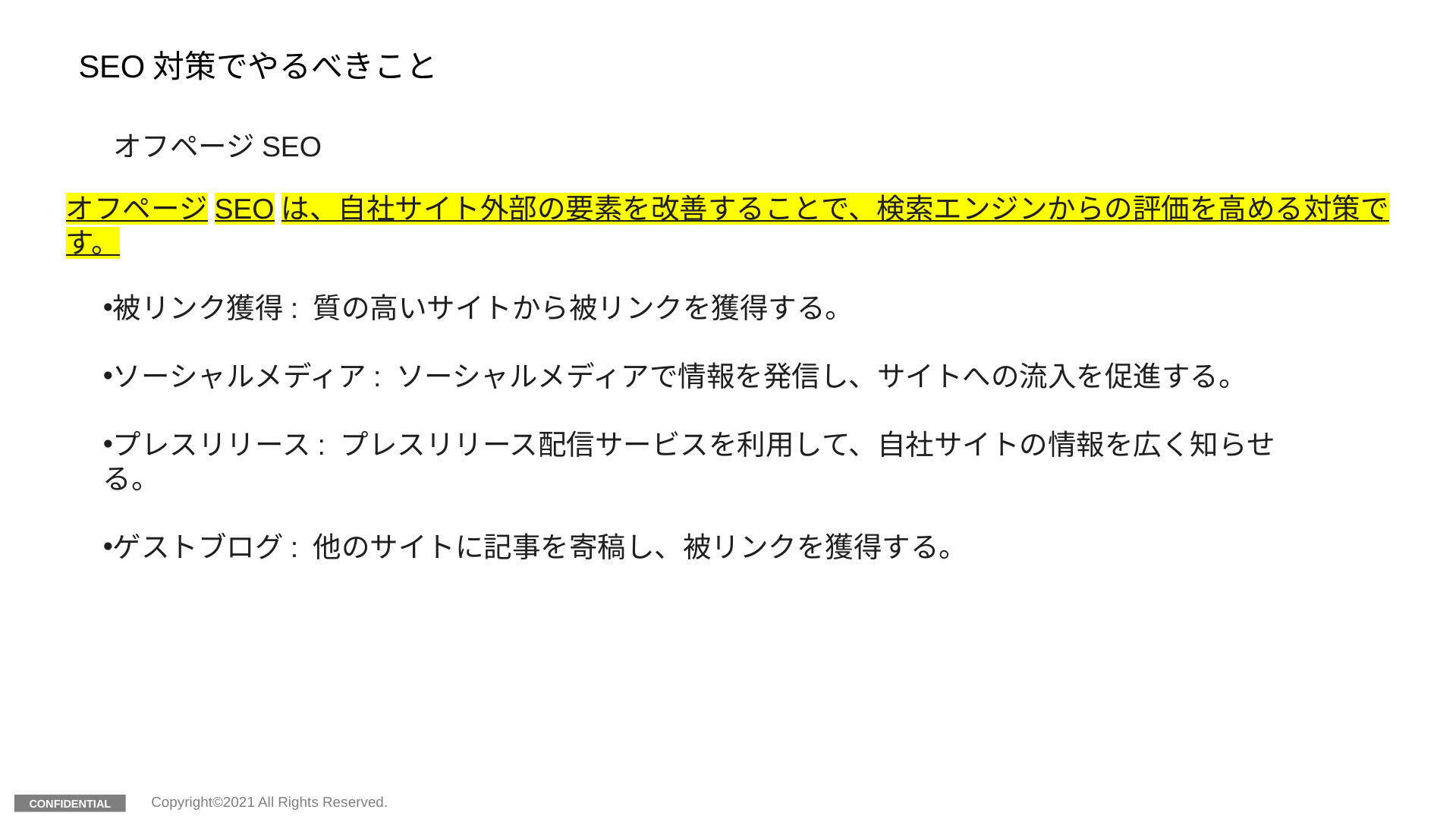

SEO対策でやるべきこと
オフページSEO
オフページSEOは、自社サイト外部の要素を改善することで、検索エンジンからの評価を高める対策です。

被リンク獲得: 質の高いサイトから被リンクを獲得する。

ソーシャルメディア: ソーシャルメディアで情報を発信し、サイトへの流入を促進する。

プレスリリース: プレスリリース配信サービスを利用して、自社サイトの情報を広く知らせる。

ゲストブログ: 他のサイトに記事を寄稿し、被リンクを獲得する。